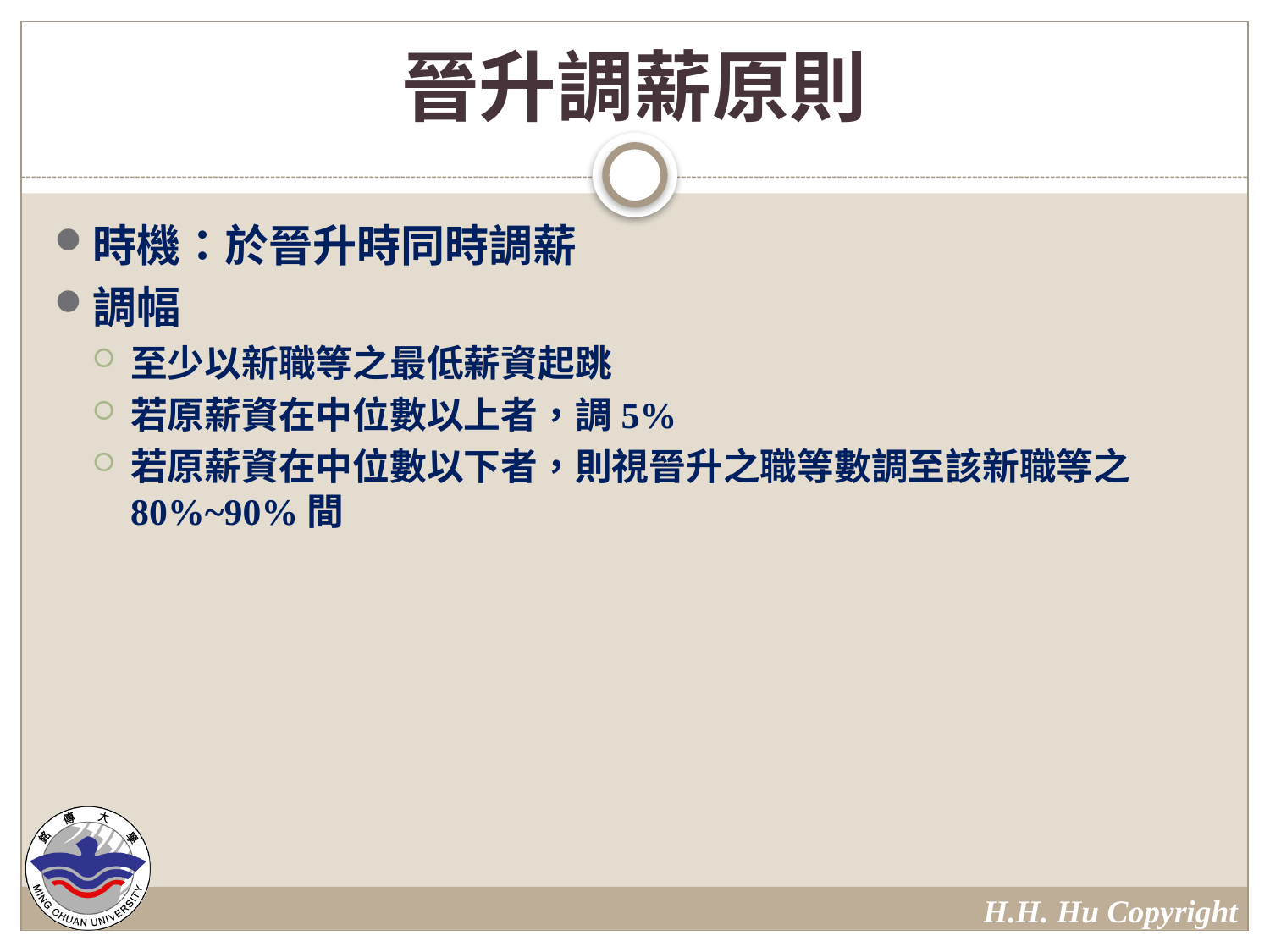

# 晉升調薪原則
時機：於晉升時同時調薪
調幅
至少以新職等之最低薪資起跳
若原薪資在中位數以上者，調5%
若原薪資在中位數以下者，則視晉升之職等數調至該新職等之80%~90%間